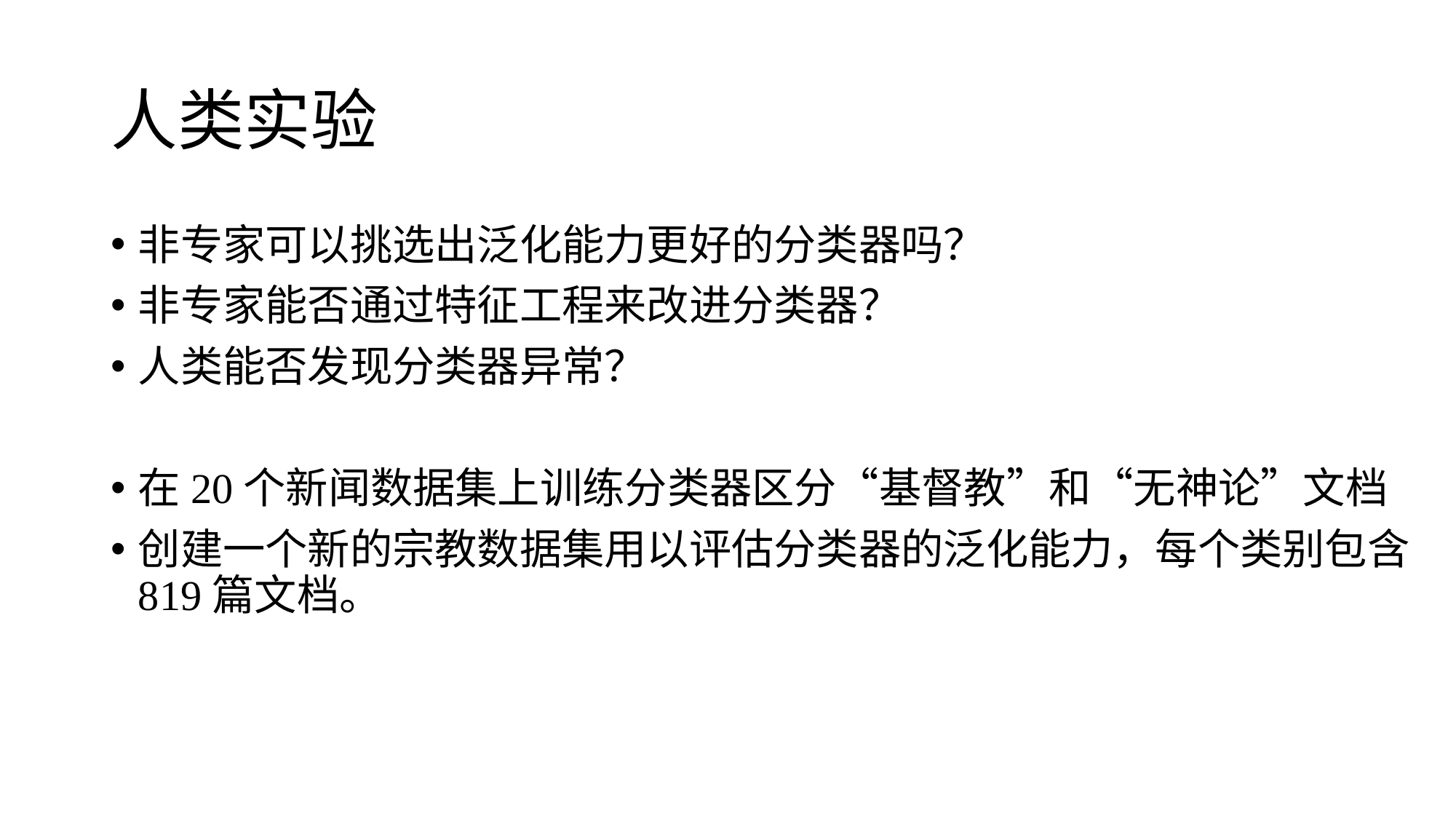

# 人类实验
非专家可以挑选出泛化能力更好的分类器吗？
非专家能否通过特征工程来改进分类器？
人类能否发现分类器异常？

在20个新闻数据集上训练分类器区分“基督教”和“无神论”文档
创建一个新的宗教数据集用以评估分类器的泛化能力，每个类别包含819篇文档。